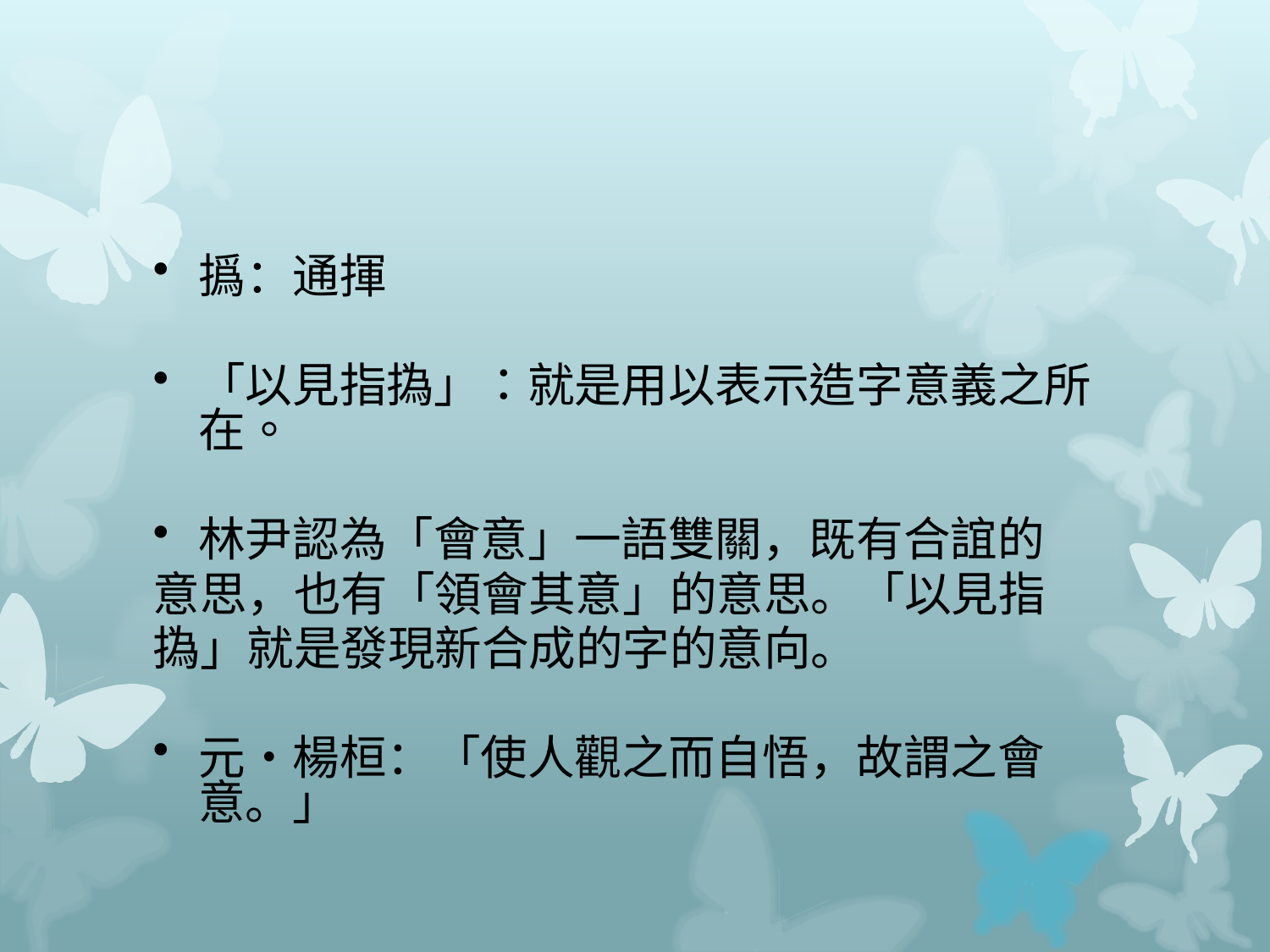

#
撝：通揮

「以見指撝」：就是用以表示造字意義之所在。

林尹認為「會意」一語雙關，既有合誼的
意思，也有「領會其意」的意思。「以見指
撝」就是發現新合成的字的意向。

元‧楊桓：「使人觀之而自悟，故謂之會意。」